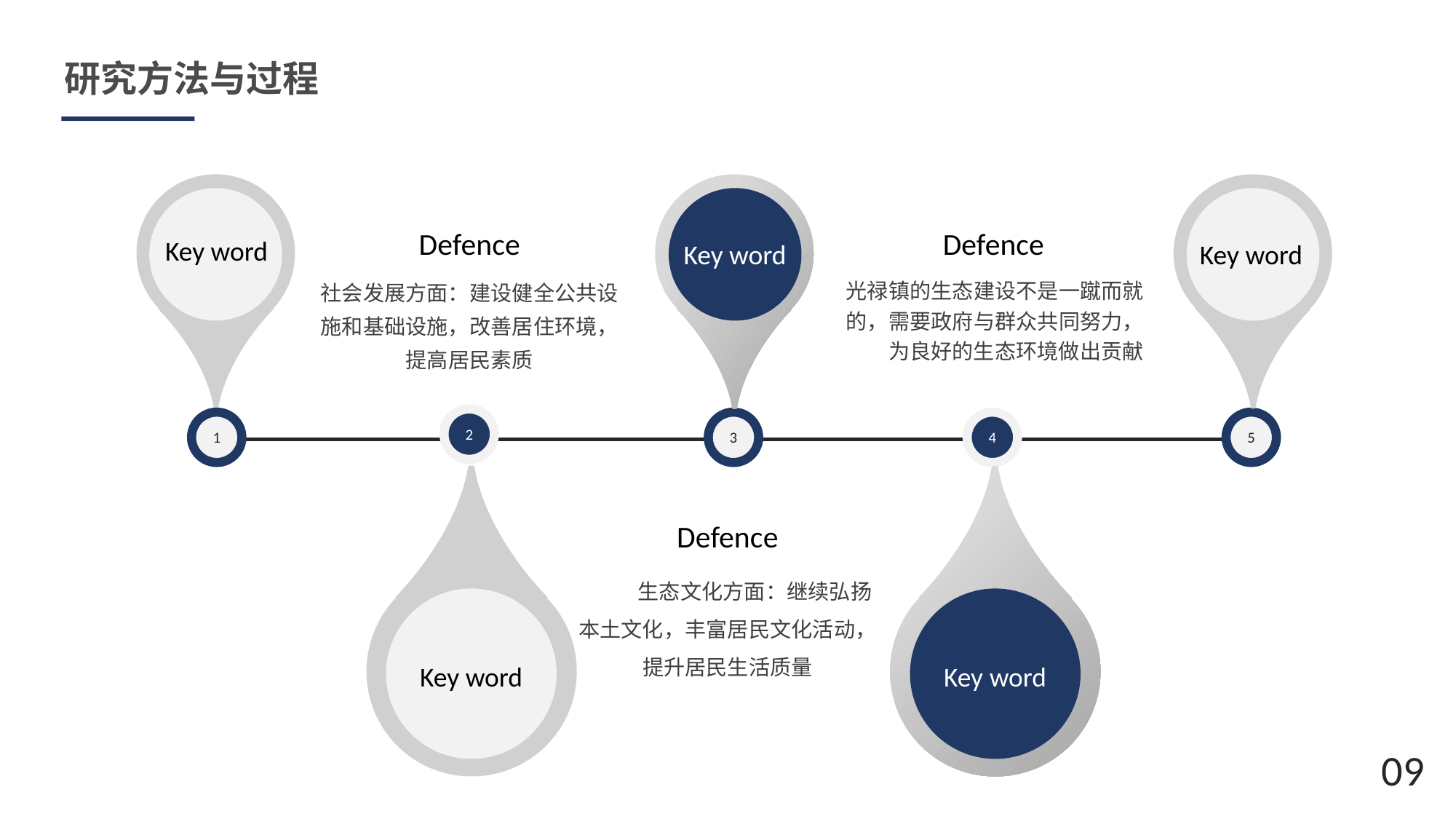

研究方法与过程

Defence
Defence
Key word
Key word
Key word
社会发展方面：建设健全公共设施和基础设施，改善居住环境，提高居民素质
光禄镇的生态建设不是一蹴而就的，需要政府与群众共同努力，为良好的生态环境做出贡献
2
1
3
4
5

Defence
生态文化方面：继续弘扬本土文化，丰富居民文化活动，提升居民生活质量
Key word
Key word
09